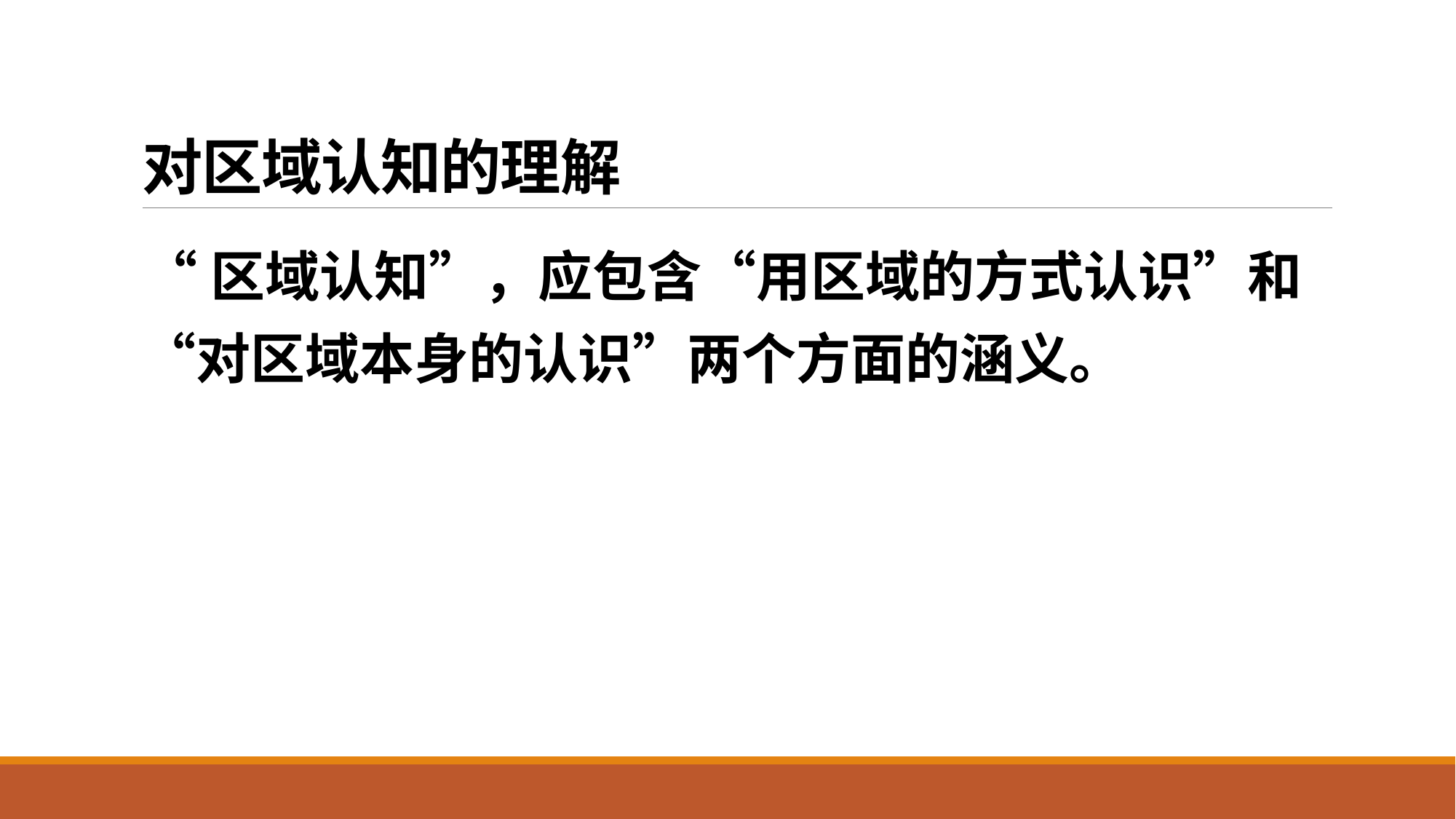

# 对区域认知的理解
“区域认知”，应包含“用区域的方式认识”和“对区域本身的认识”两个方面的涵义。